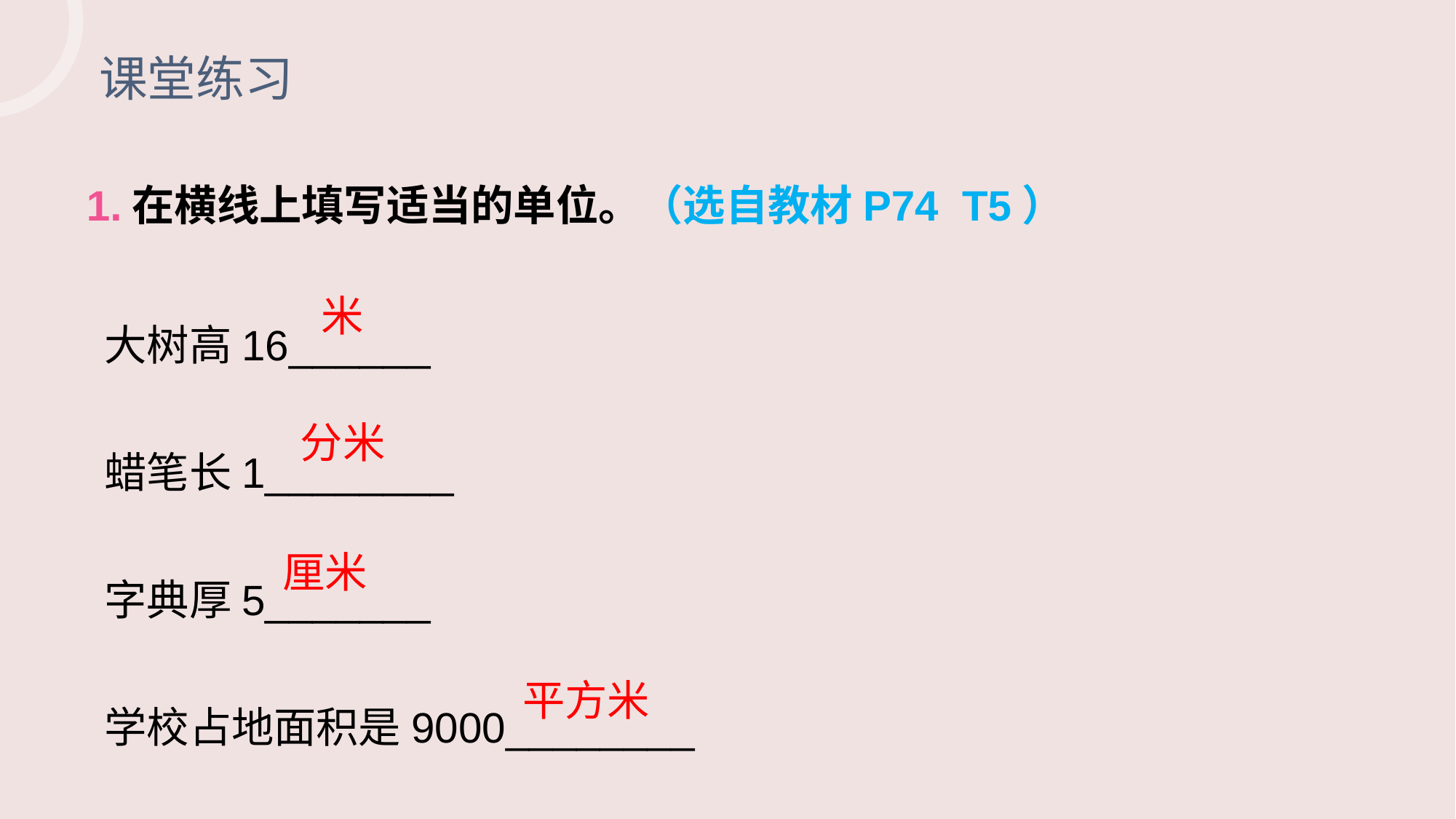

课堂练习
1.在横线上填写适当的单位。（选自教材P74  T5）
大树高16______
蜡笔长1________
字典厚5_______
学校占地面积是9000________
米
分米
厘米
平方米